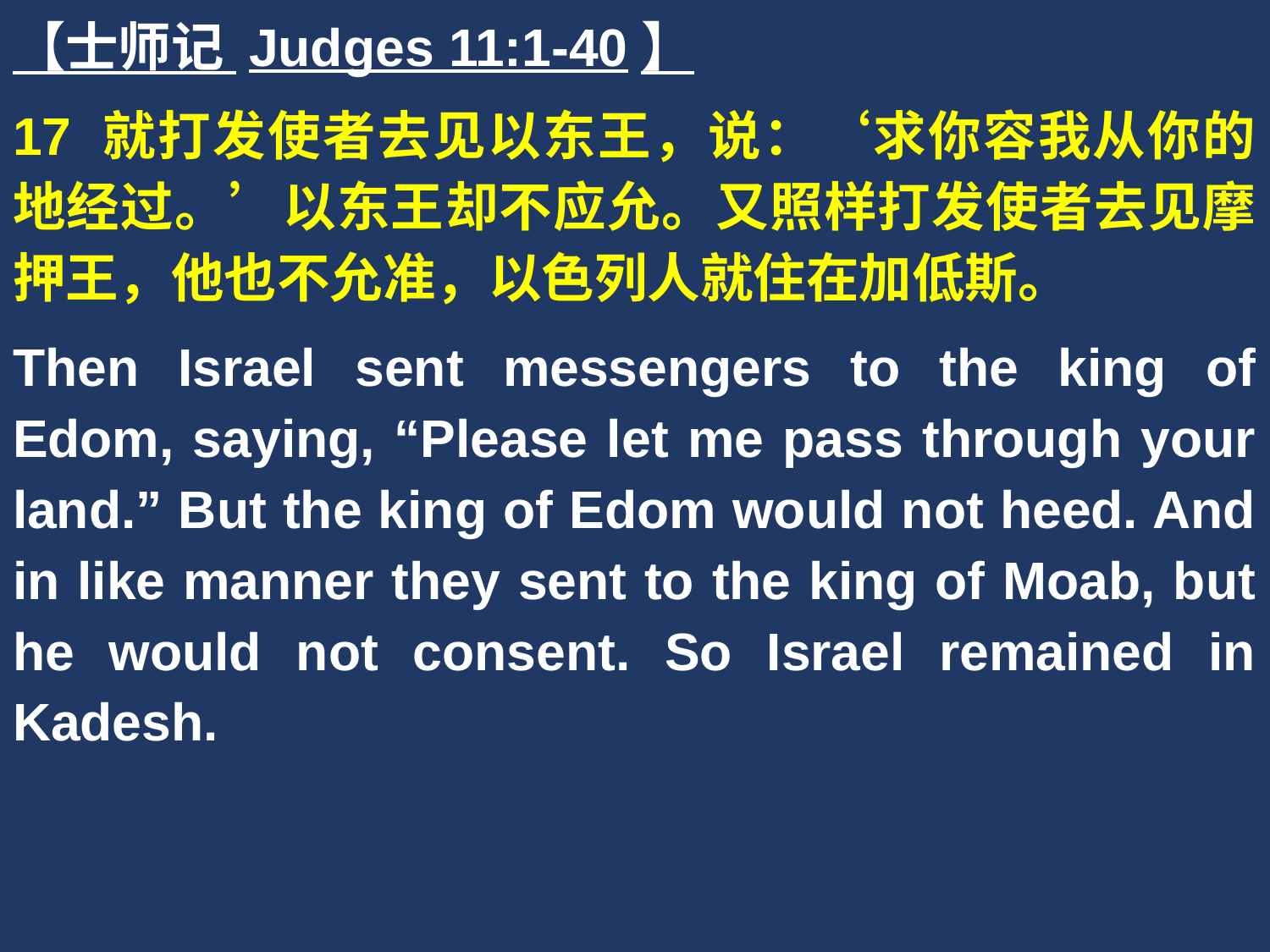

【士师记 Judges 11:1-40】
17 就打发使者去见以东王，说：‘求你容我从你的地经过。’以东王却不应允。又照样打发使者去见摩押王，他也不允准，以色列人就住在加低斯。
Then Israel sent messengers to the king of Edom, saying, “Please let me pass through your land.” But the king of Edom would not heed. And in like manner they sent to the king of Moab, but he would not consent. So Israel remained in Kadesh.